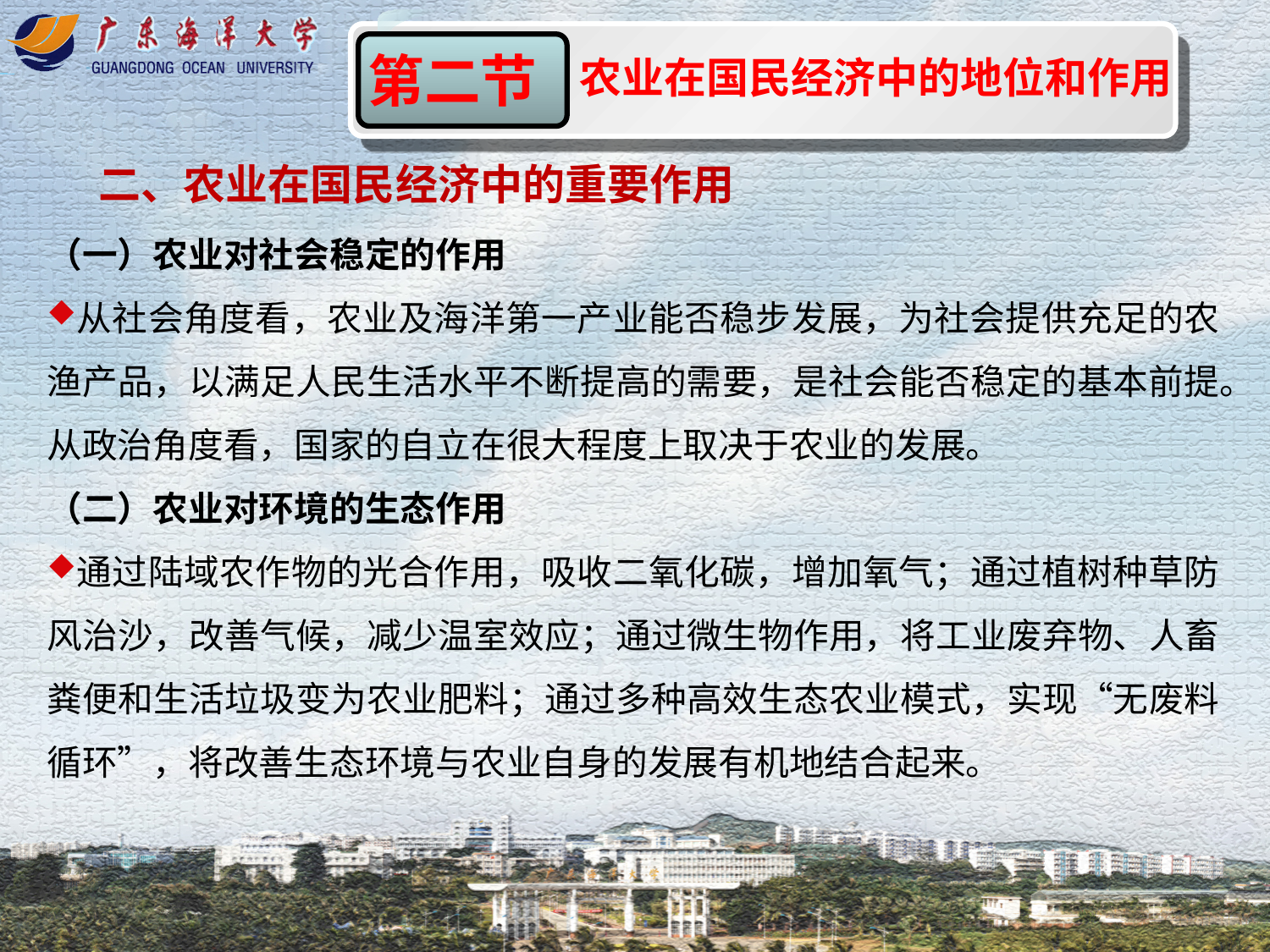

农业在国民经济中的地位和作用

第二节
二、农业在国民经济中的重要作用
（一）农业对社会稳定的作用
从社会角度看，农业及海洋第一产业能否稳步发展，为社会提供充足的农渔产品，以满足人民生活水平不断提高的需要，是社会能否稳定的基本前提。从政治角度看，国家的自立在很大程度上取决于农业的发展。
（二）农业对环境的生态作用
通过陆域农作物的光合作用，吸收二氧化碳，增加氧气；通过植树种草防风治沙，改善气候，减少温室效应；通过微生物作用，将工业废弃物、人畜粪便和生活垃圾变为农业肥料；通过多种高效生态农业模式，实现“无废料循环”，将改善生态环境与农业自身的发展有机地结合起来。